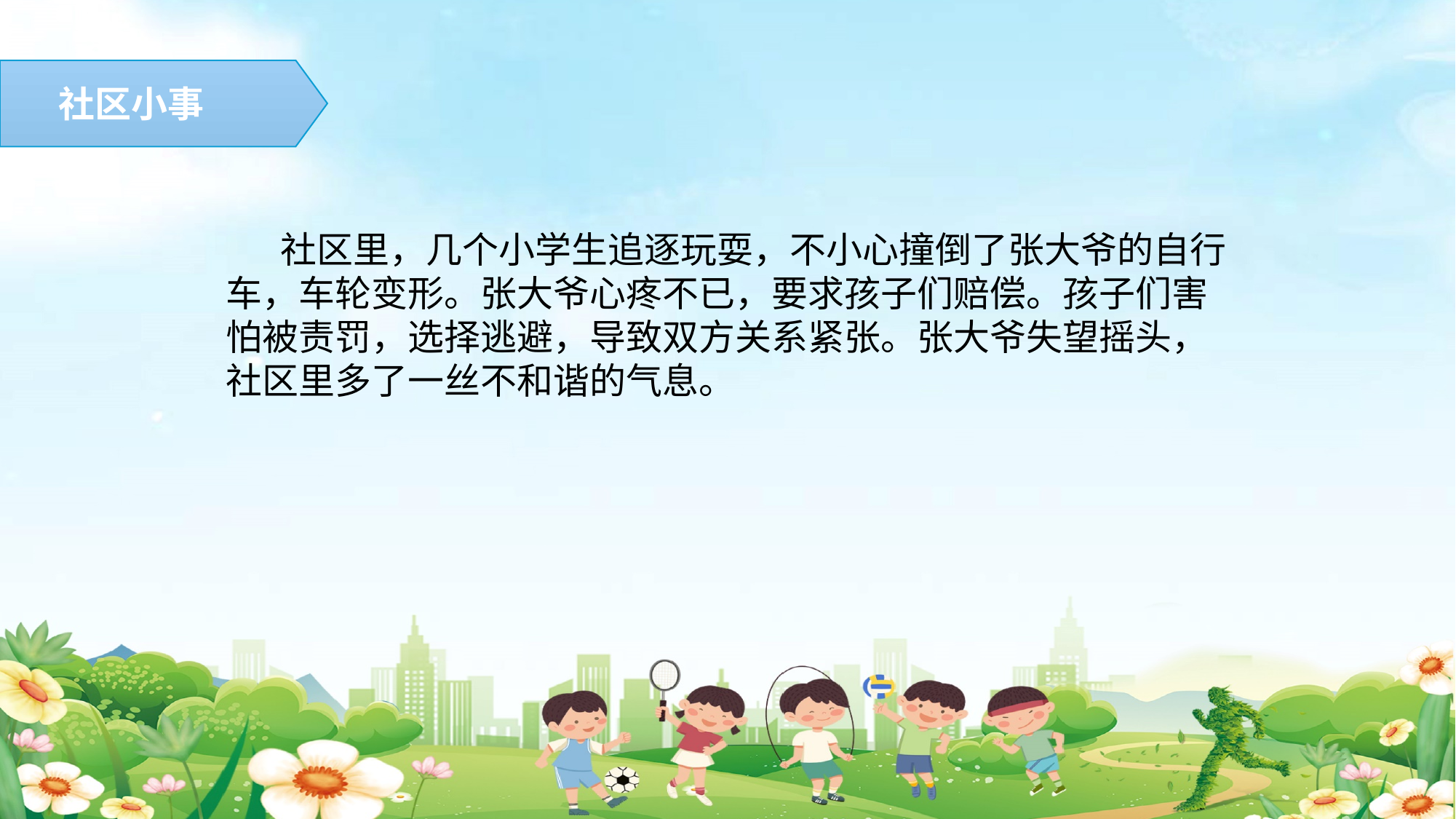

#

社区小事
社区里，几个小学生追逐玩耍，不小心撞倒了张大爷的自行车，车轮变形。张大爷心疼不已，要求孩子们赔偿。孩子们害怕被责罚，选择逃避，导致双方关系紧张。张大爷失望摇头，社区里多了一丝不和谐的气息。